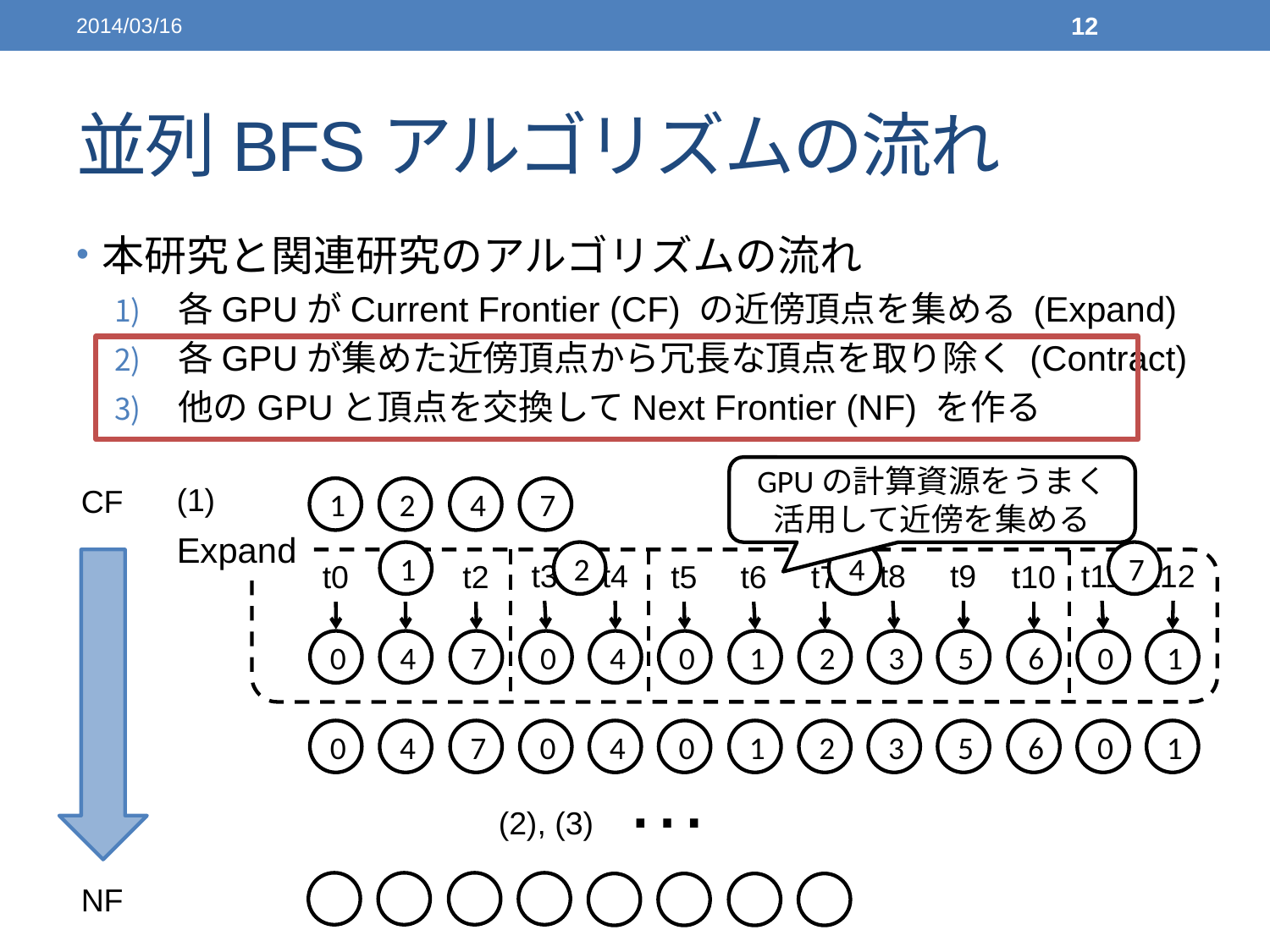

2014/03/16
12
# 並列BFSアルゴリズムの流れ
本研究と関連研究のアルゴリズムの流れ
各GPUがCurrent Frontier (CF) の近傍頂点を集める (Expand)
各GPUが集めた近傍頂点から冗長な頂点を取り除く (Contract)
他のGPUと頂点を交換してNext Frontier (NF) を作る

GPUの計算資源をうまく活用して近傍を集める
(1)
CF
1
2
4
7
Expand

t8
t9
t11
t12
t3
t4
t5
t6
t7
t10
t0
t1
t2
1
2
4
7

0
4
7
0
4
0
1
2
3
5
6
0
1
0
4
7
0
4
0
1
2
3
5
6
0
1
…
(2), (3)

NF